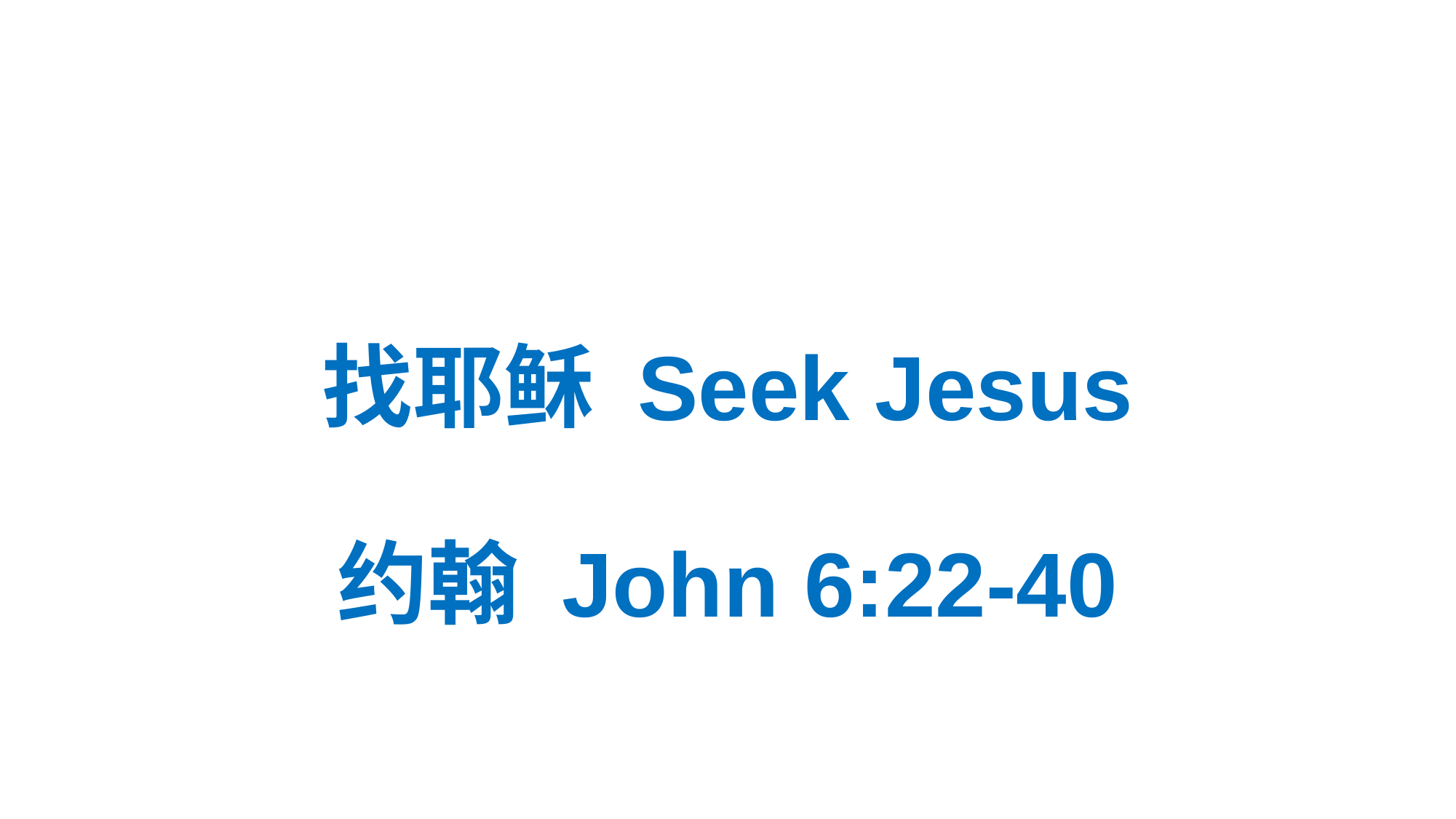

# 找耶稣 Seek Jesus 约翰 John 6:22-40